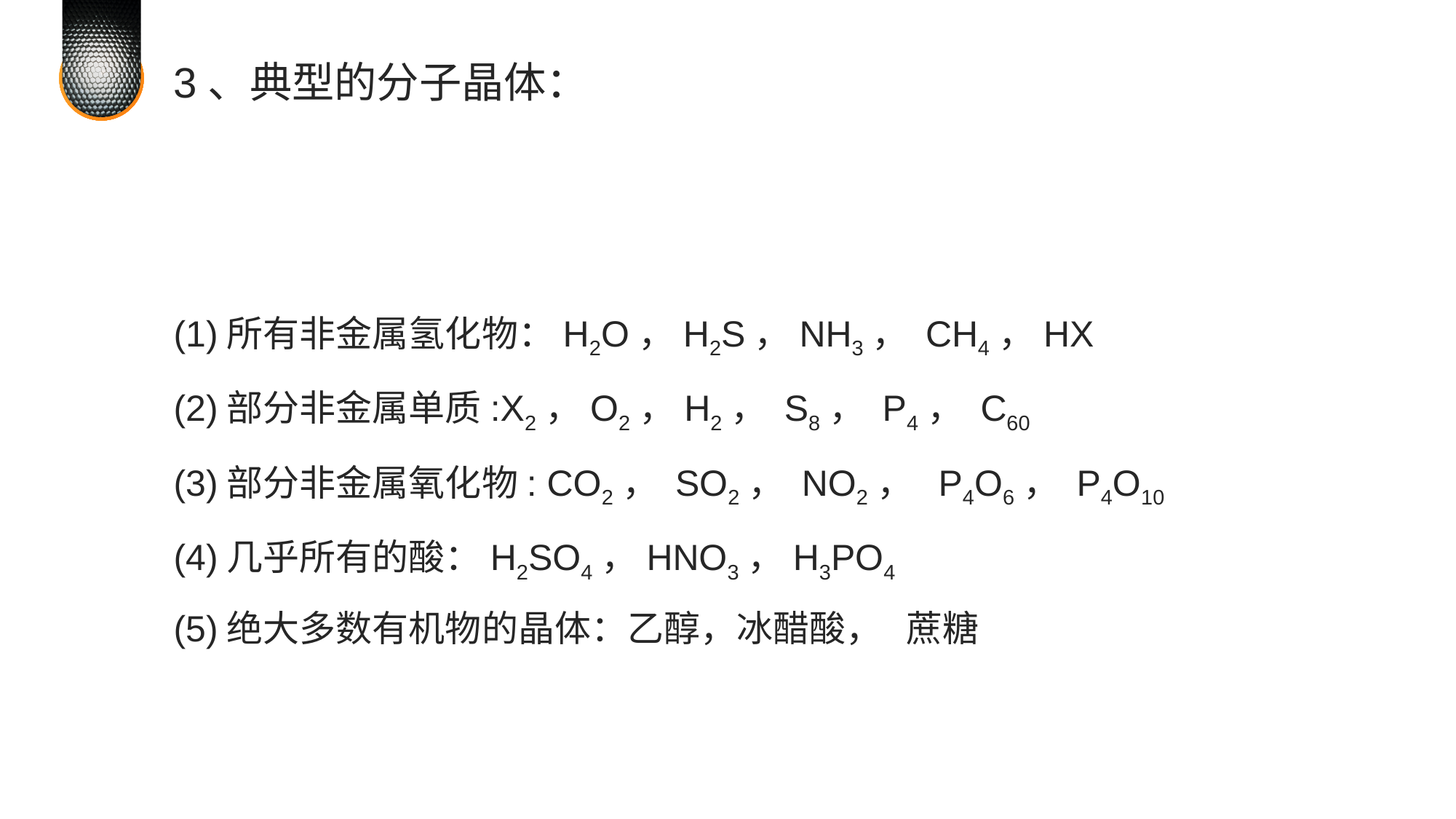

3、典型的分子晶体：
(1)所有非金属氢化物：H2O，H2S，NH3， CH4，HX
(2)部分非金属单质:X2，O2，H2， S8， P4， C60
(3)部分非金属氧化物: CO2， SO2， NO2，  P4O6， P4O10
(4)几乎所有的酸：H2SO4，HNO3，H3PO4
(5)绝大多数有机物的晶体：乙醇，冰醋酸，   蔗糖